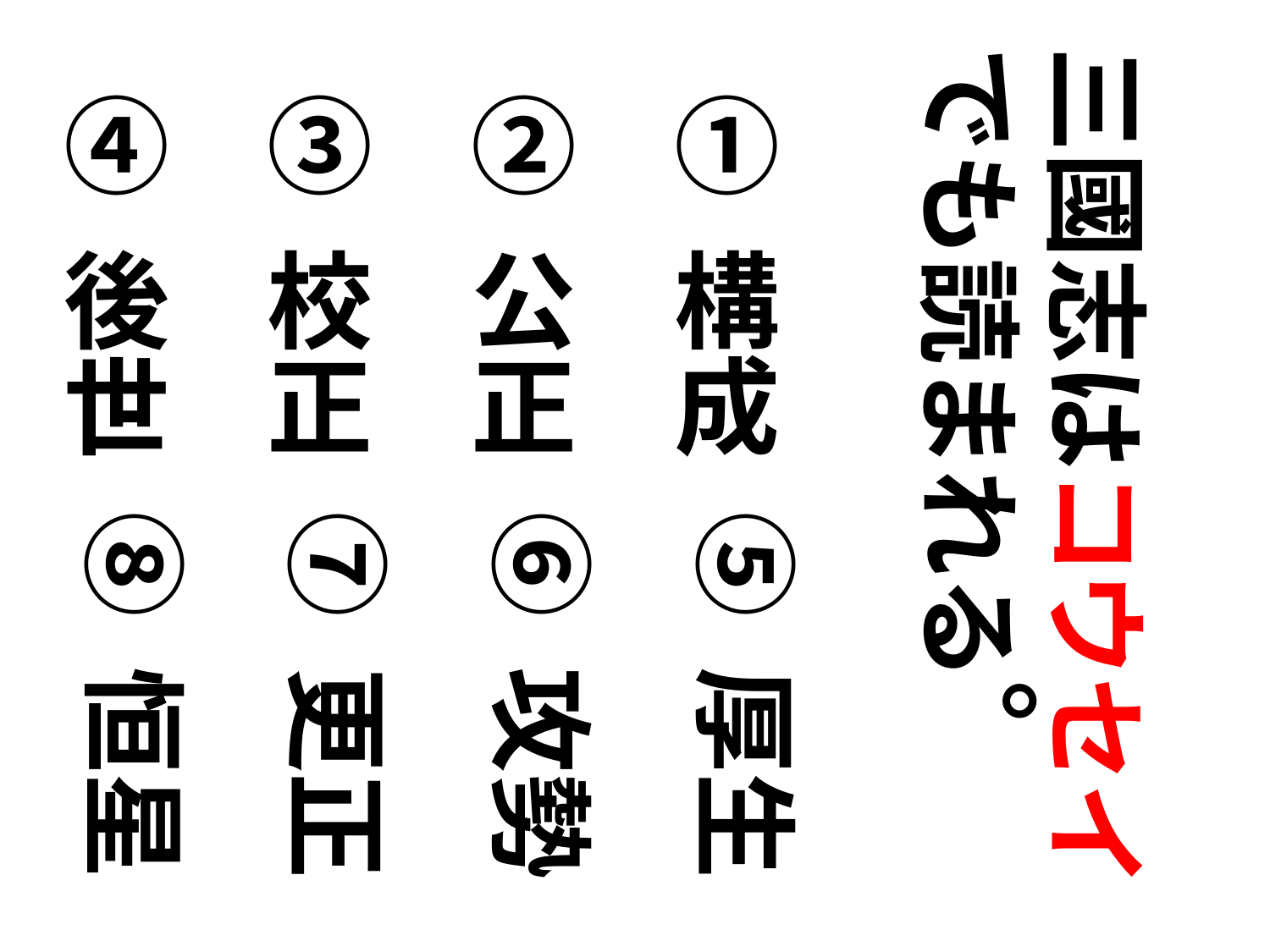

三國志はコウセイでも読まれる
① 構成
② 公正
③ 校正
④ 後世
⑤ 厚生
⑥ 攻勢
⑦ 更正
⑧ 恒星
。